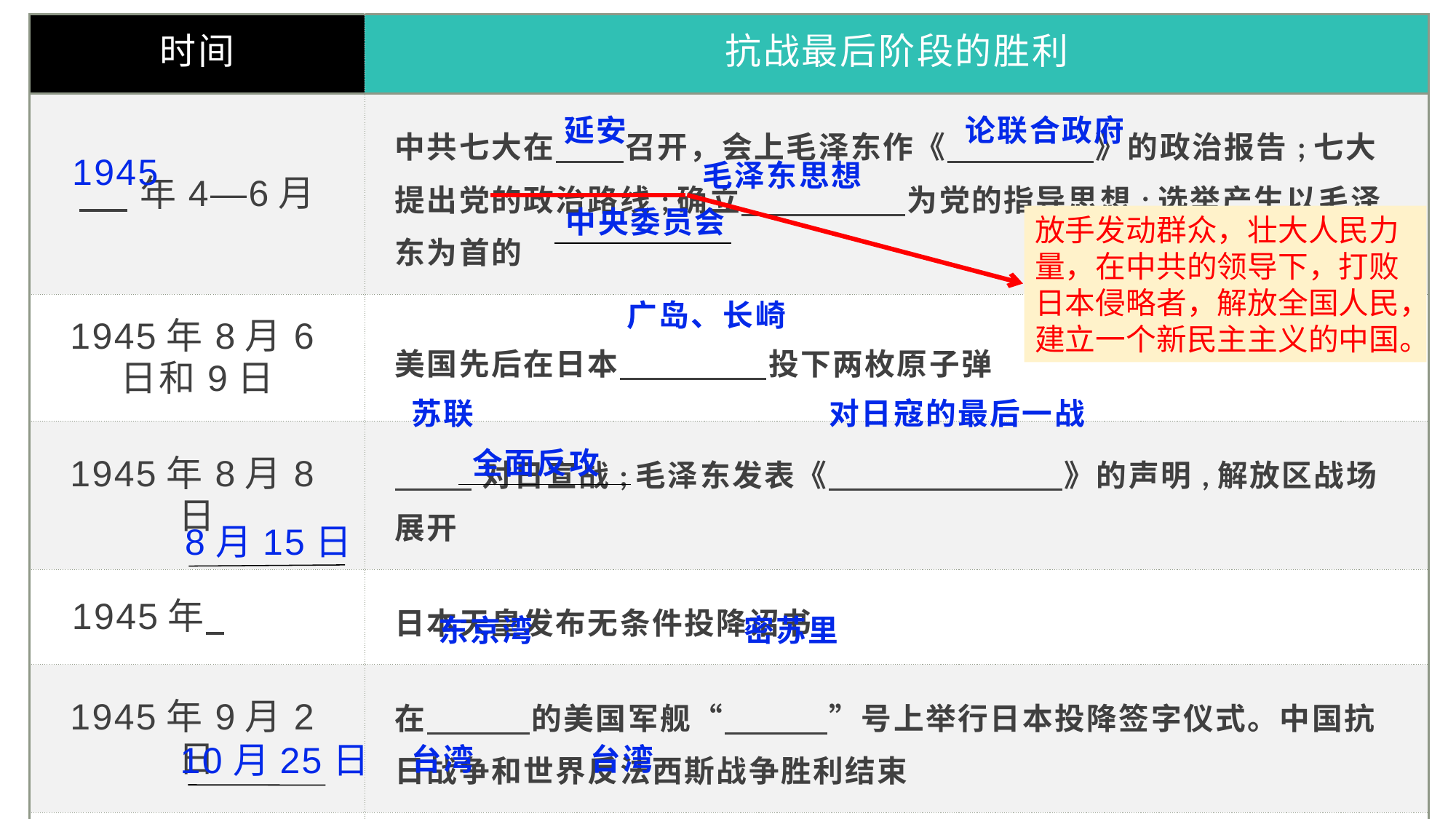

| 时间 | 抗战最后阶段的胜利 |
| --- | --- |
| 年4—6月 | 中共七大在 召开，会上毛泽东作《 》的政治报告;七大提出党的政治路线;确立 为党的指导思想;选举产生以毛泽东为首的 |
| 1945年8月6日和9日 | 美国先后在日本 投下两枚原子弹 |
| 1945年8月8日 | 对日宣战;毛泽东发表《 》的声明,解放区战场展开 |
| 1945年 | 日本天皇发布无条件投降诏书 |
| 1945年9月2日 | 在 的美国军舰“ ”号上举行日本投降签字仪式。中国抗日战争和世界反法西斯战争胜利结束 |
| 1945年 | 光复, 作为中国的一个省,回到祖国怀抱 |
延安
论联合政府
1945
毛泽东思想
中央委员会
放手发动群众，壮大人民力量，在中共的领导下，打败日本侵略者，解放全国人民，建立一个新民主主义的中国。
广岛、长崎
苏联
对日寇的最后一战
全面反攻
8月15日
东京湾
密苏里
10月25日
台湾
台湾